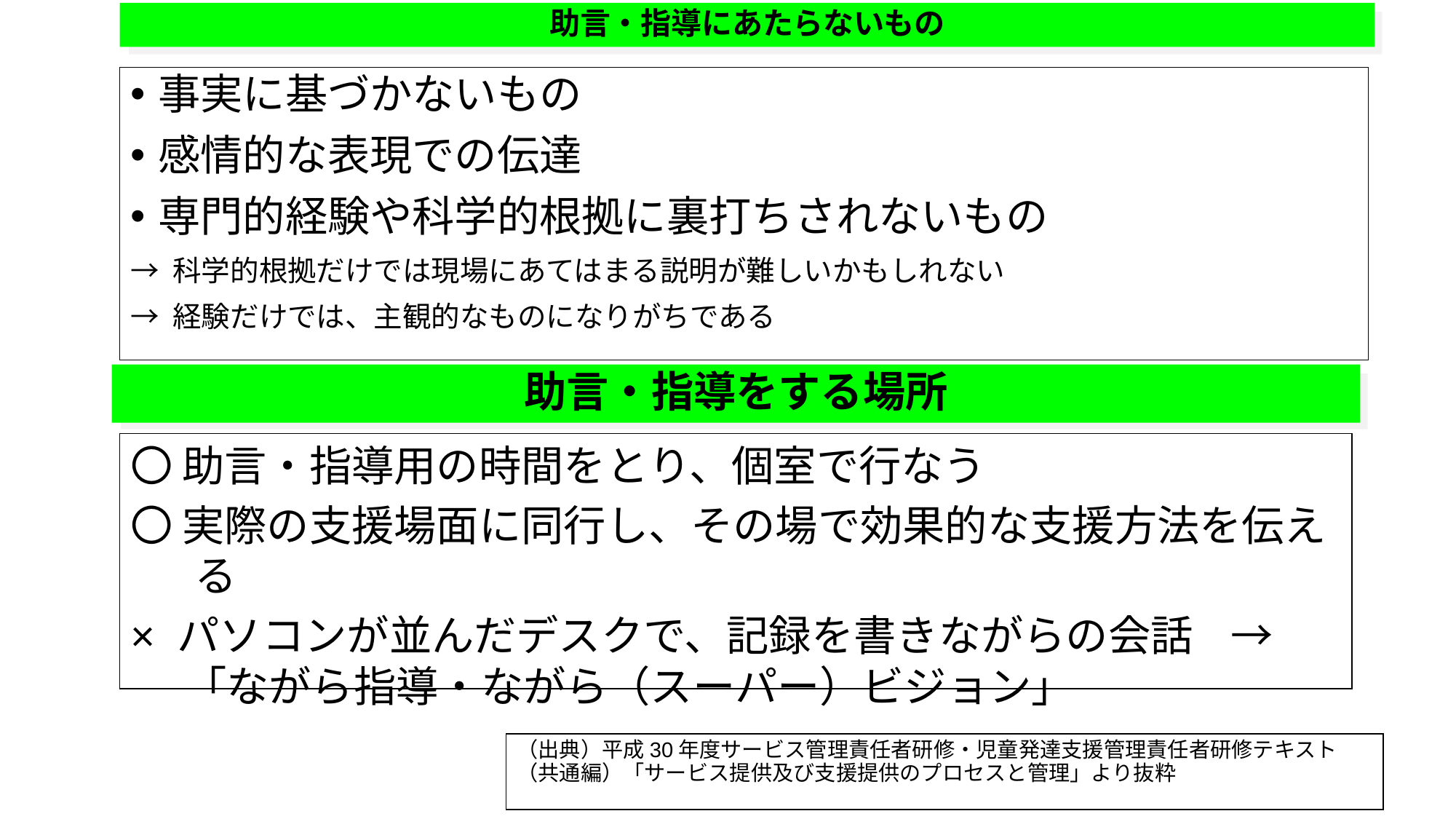

# 助言・指導にあたらないもの
事実に基づかないもの
感情的な表現での伝達
専門的経験や科学的根拠に裏打ちされないもの
→ 科学的根拠だけでは現場にあてはまる説明が難しいかもしれない
→ 経験だけでは、主観的なものになりがちである

助言・指導をする場所
〇 助言・指導用の時間をとり、個室で行なう
〇 実際の支援場面に同行し、その場で効果的な支援方法を伝える
× パソコンが並んだデスクで、記録を書きながらの会話    → 「ながら指導・ながら（スーパー）ビジョン」

（出典）平成30年度サービス管理責任者研修・児童発達支援管理責任者研修テキスト（共通編）「サービス提供及び支援提供のプロセスと管理」より抜粋